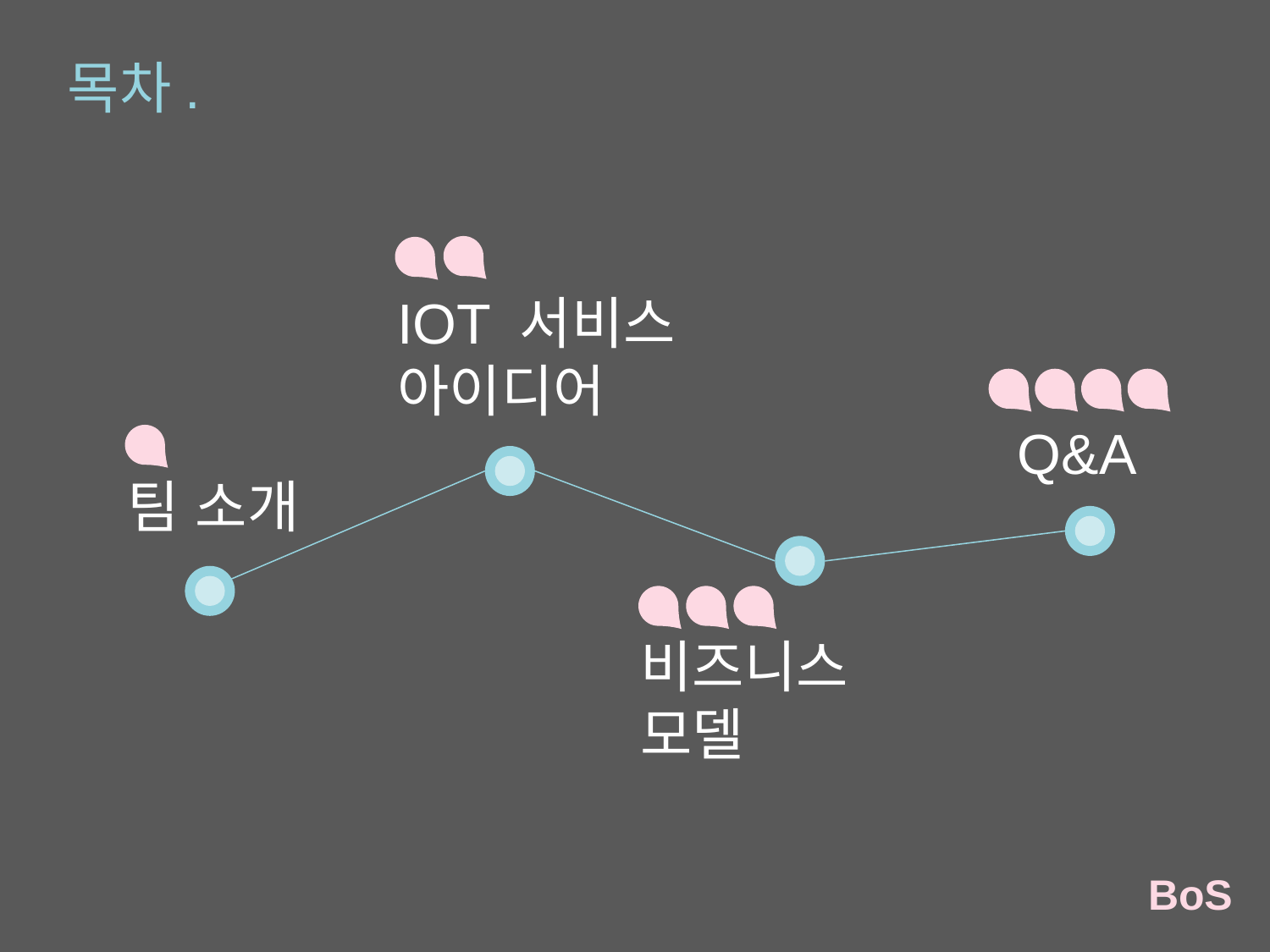

목차.

IOT 서비스 아이디어

Q&A

팀 소개

비즈니스 모델
BoS